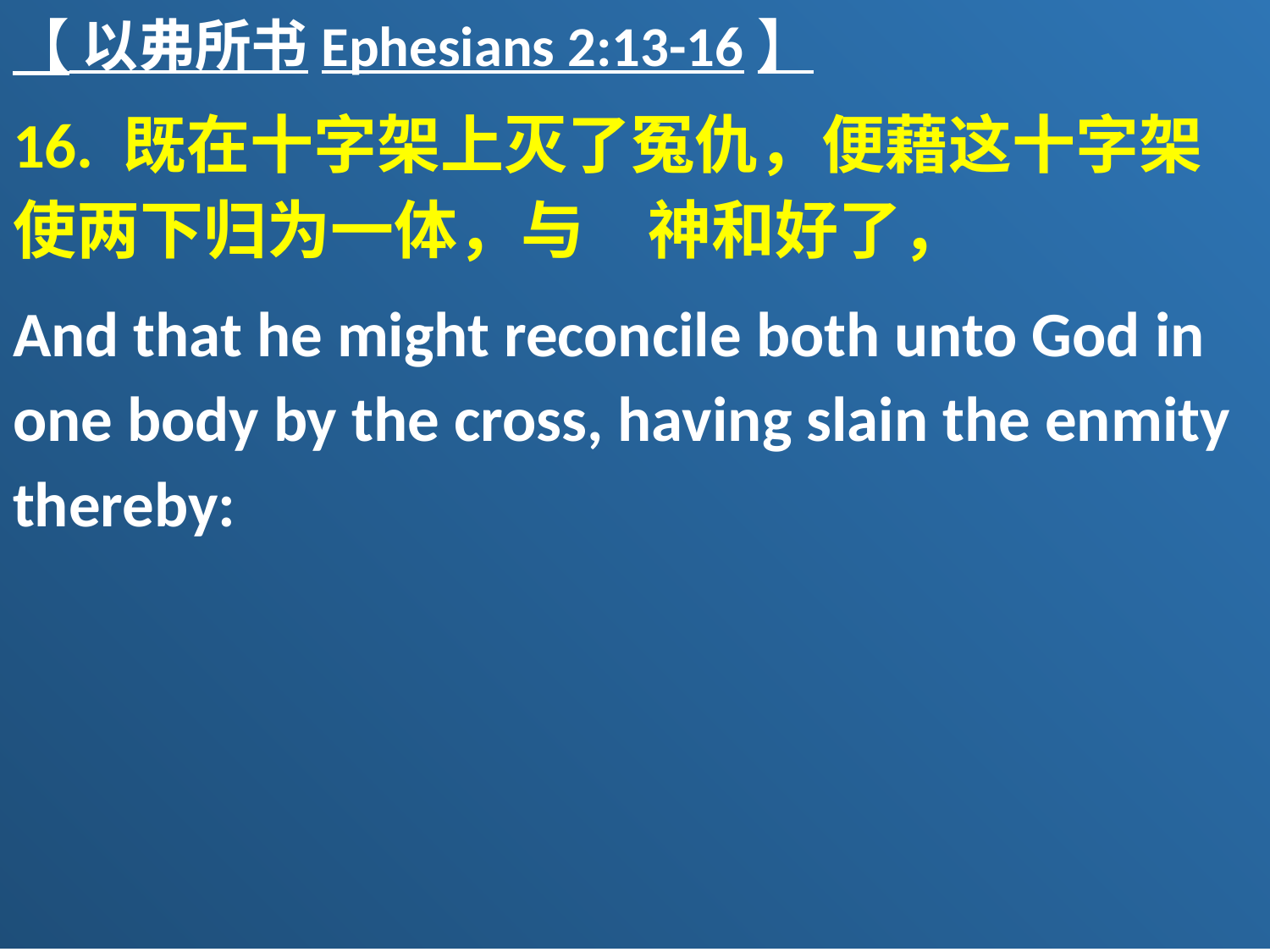

【 以弗所书Ephesians 2:13-16】
16. 既在十字架上灭了冤仇，便藉这十字架使两下归为一体，与　神和好了，
And that he might reconcile both unto God in one body by the cross, having slain the enmity thereby: